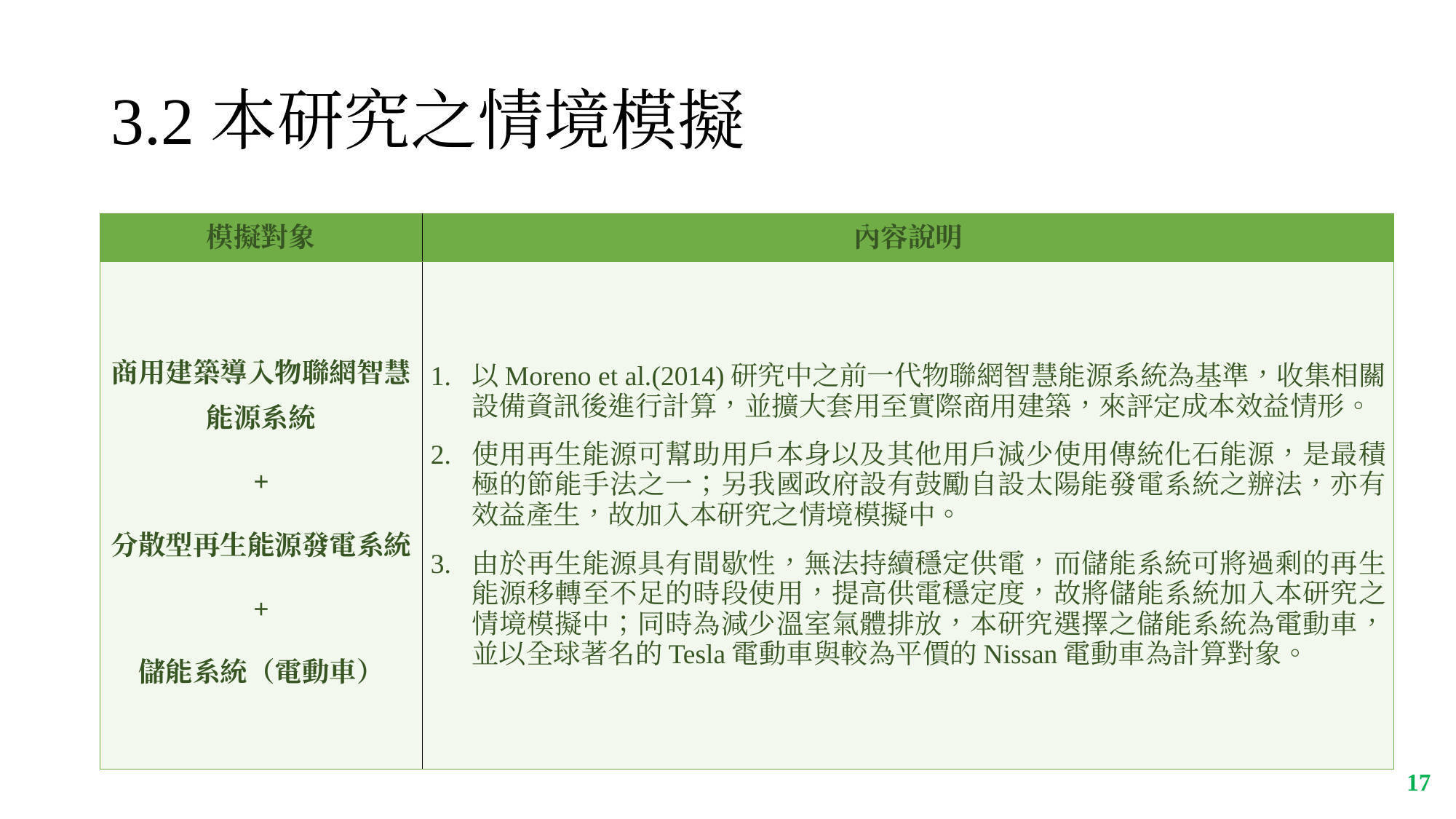

# 3.2本研究之情境模擬
| 模擬對象 | 內容說明 |
| --- | --- |
| 商用建築導入物聯網智慧能源系統 + 分散型再生能源發電系統 + 儲能系統（電動車） | 以Moreno et al.(2014)研究中之前一代物聯網智慧能源系統為基準，收集相關設備資訊後進行計算，並擴大套用至實際商用建築，來評定成本效益情形。 使用再生能源可幫助用戶本身以及其他用戶減少使用傳統化石能源，是最積極的節能手法之一；另我國政府設有鼓勵自設太陽能發電系統之辦法，亦有效益產生，故加入本研究之情境模擬中。 由於再生能源具有間歇性，無法持續穩定供電，而儲能系統可將過剩的再生能源移轉至不足的時段使用，提高供電穩定度，故將儲能系統加入本研究之情境模擬中；同時為減少溫室氣體排放，本研究選擇之儲能系統為電動車，並以全球著名的Tesla電動車與較為平價的Nissan電動車為計算對象。 |
17